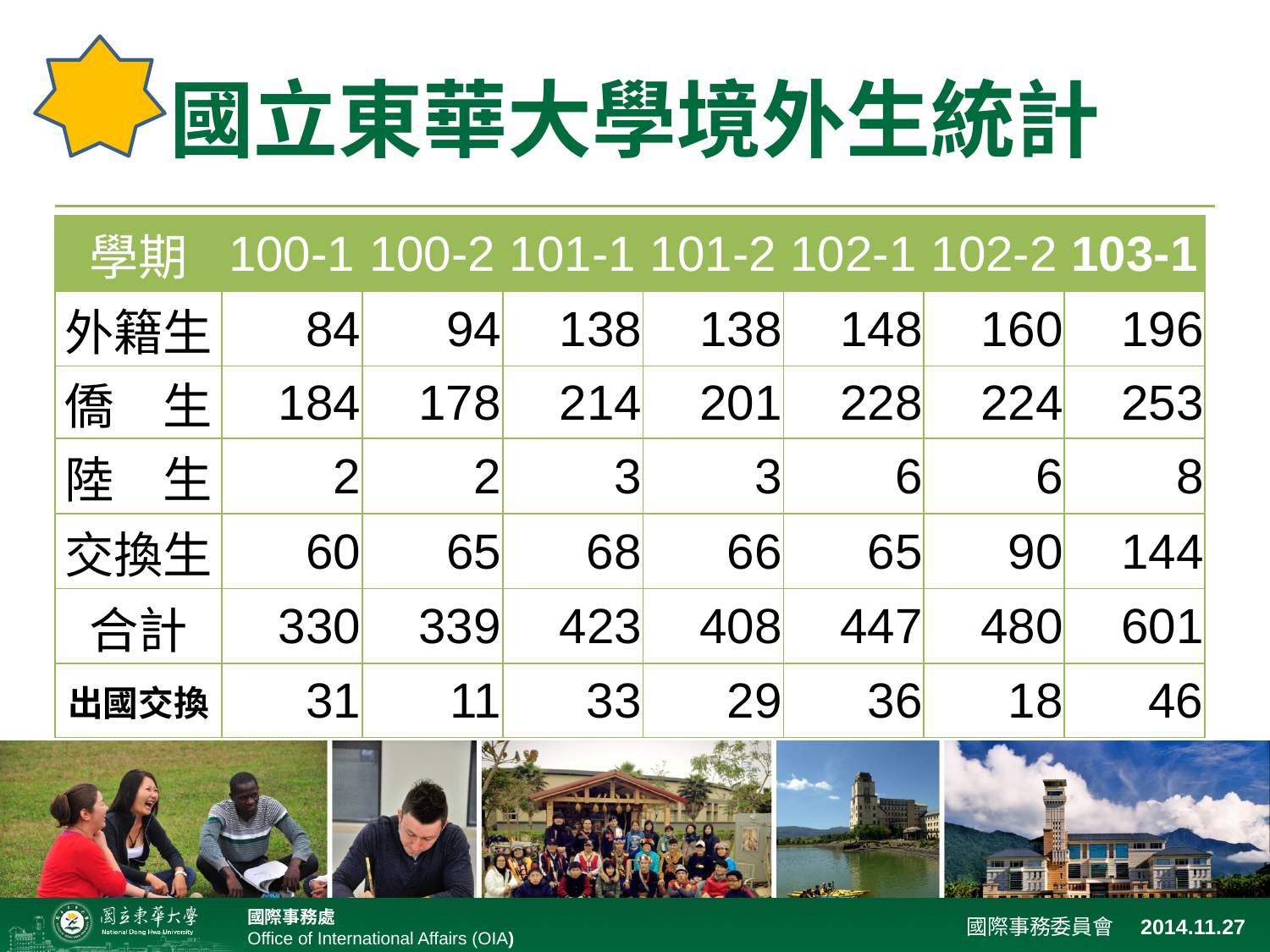

# 國立東華大學境外生統計
| 學期 | 100-1 | 100-2 | 101-1 | 101-2 | 102-1 | 102-2 | 103-1 |
| --- | --- | --- | --- | --- | --- | --- | --- |
| 外籍生 | 84 | 94 | 138 | 138 | 148 | 160 | 196 |
| 僑　生 | 184 | 178 | 214 | 201 | 228 | 224 | 253 |
| 陸　生 | 2 | 2 | 3 | 3 | 6 | 6 | 8 |
| 交換生 | 60 | 65 | 68 | 66 | 65 | 90 | 144 |
| 合計 | 330 | 339 | 423 | 408 | 447 | 480 | 601 |
| 出國交換 | 31 | 11 | 33 | 29 | 36 | 18 | 46 |